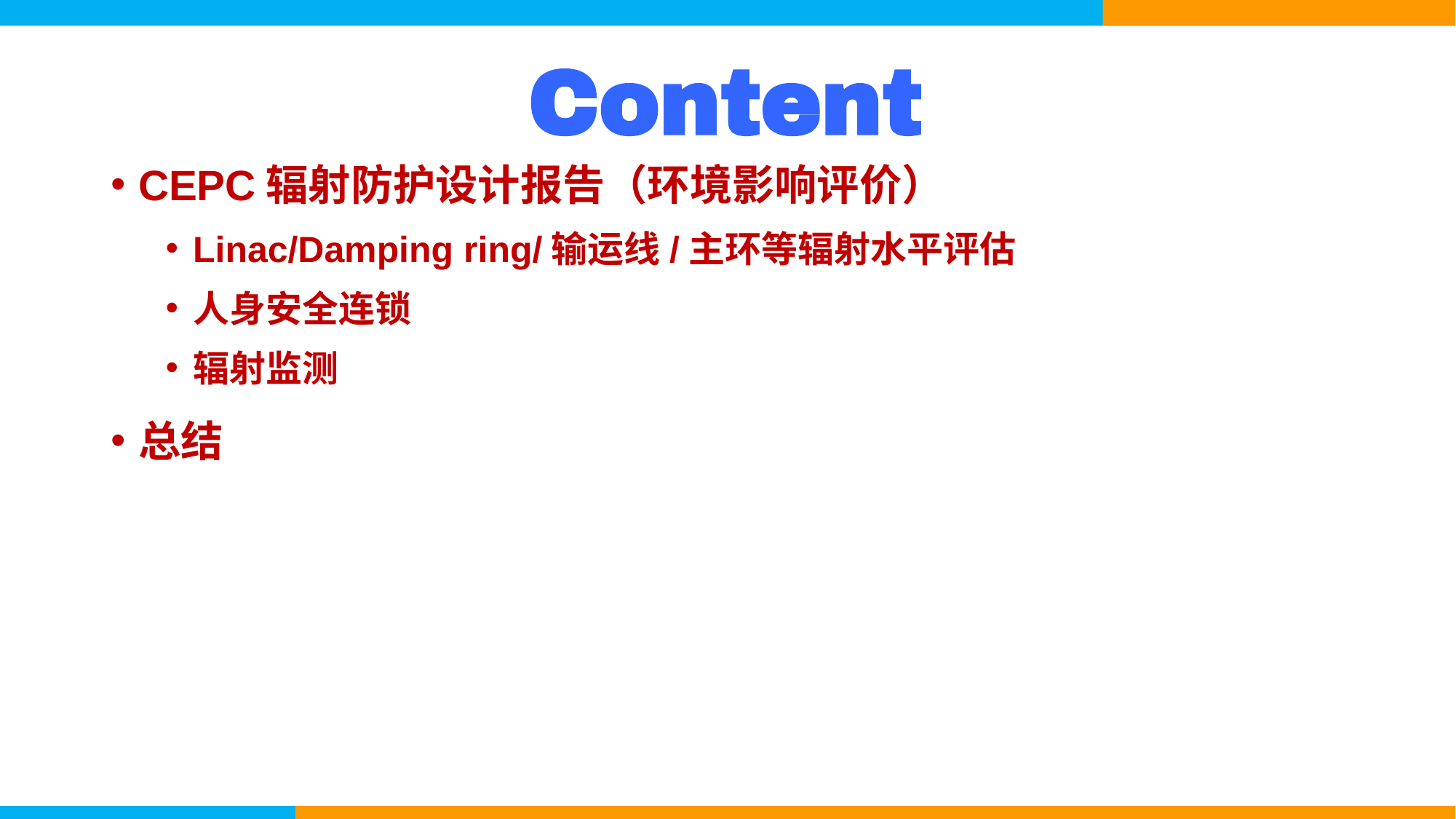

# Content
CEPC辐射防护设计报告（环境影响评价）
Linac/Damping ring/输运线/主环等辐射水平评估
人身安全连锁
辐射监测
总结